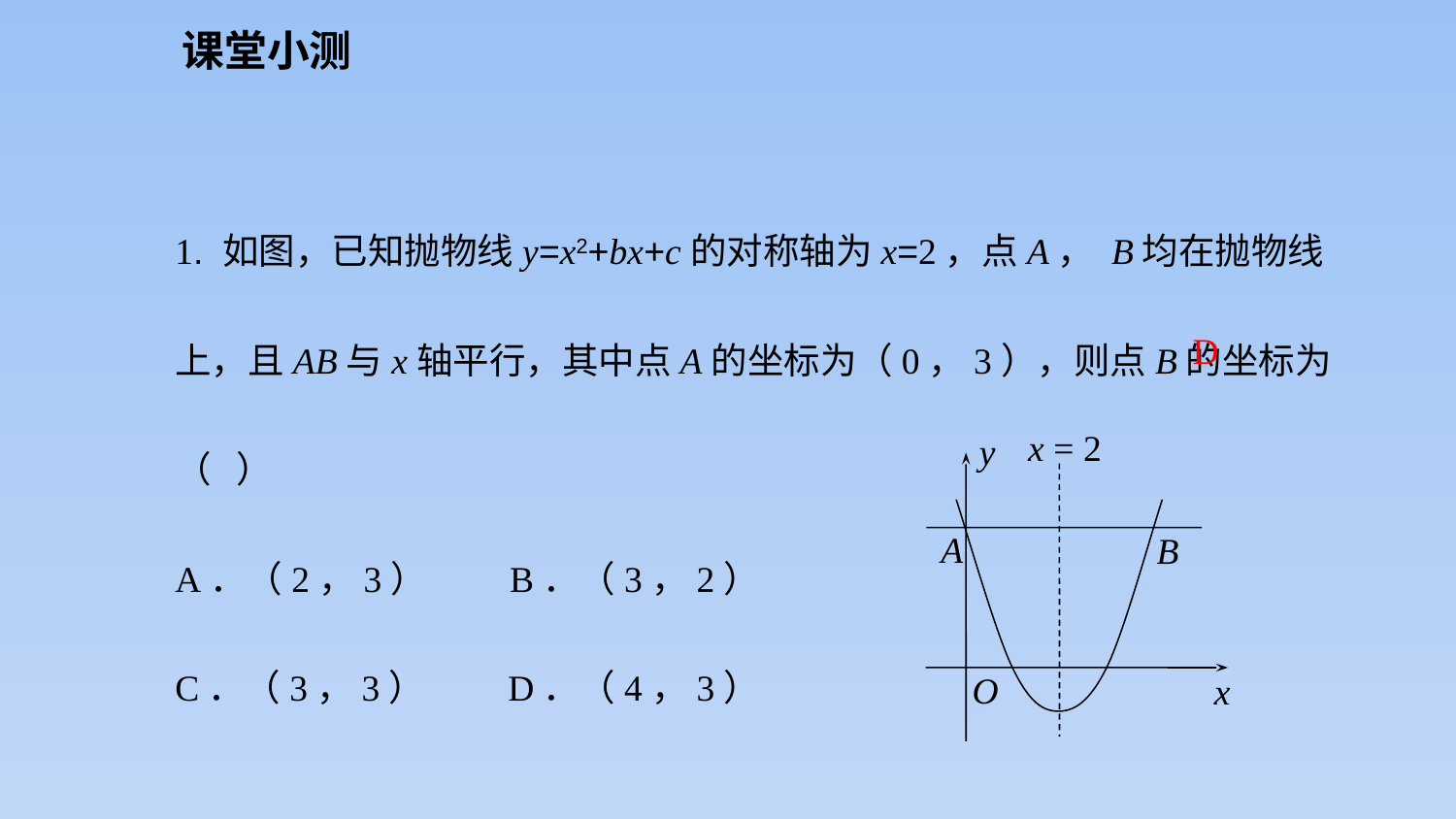

课堂小测
1. 如图，已知抛物线y=x2+bx+c的对称轴为x=2，点A， B均在抛物线上，且AB与x轴平行，其中点A的坐标为（0，3），则点B的坐标为（   ）
A．（2，3）         B．（3，2）
C．（3，3）         D．（4，3）
D
x = 2
y

A
B

O
x